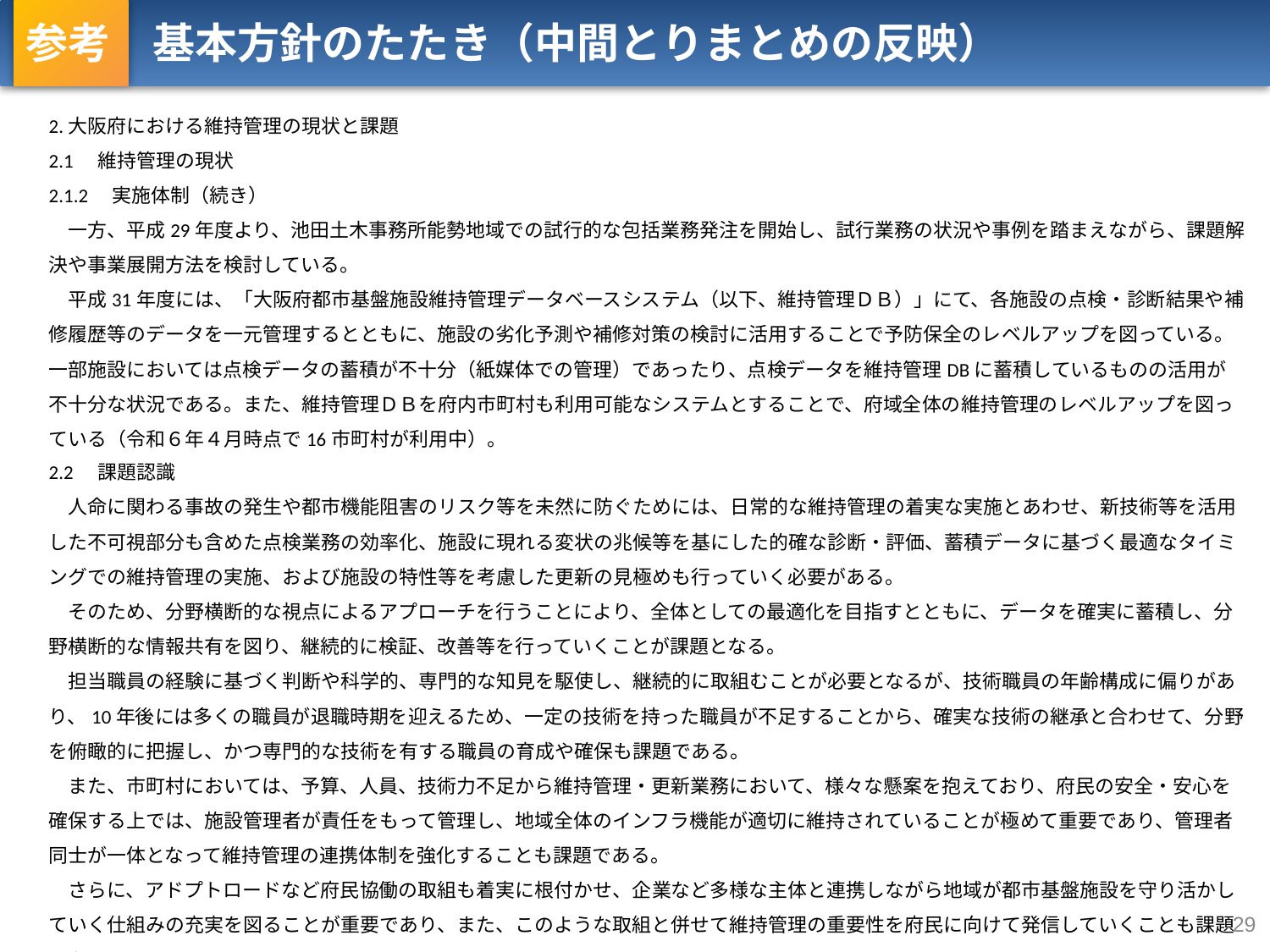

参考　基本方針のたたき（中間とりまとめの反映）
2.大阪府における維持管理の現状と課題
2.1　維持管理の現状
2.1.2　実施体制（続き）
　一方、平成29年度より、池田土木事務所能勢地域での試行的な包括業務発注を開始し、試行業務の状況や事例を踏まえながら、課題解決や事業展開方法を検討している。
　平成31年度には、「大阪府都市基盤施設維持管理データベースシステム（以下、維持管理ＤＢ）」にて、各施設の点検・診断結果や補修履歴等のデータを一元管理するとともに、施設の劣化予測や補修対策の検討に活用することで予防保全のレベルアップを図っている。一部施設においては点検データの蓄積が不十分（紙媒体での管理）であったり、点検データを維持管理DBに蓄積しているものの活用が不十分な状況である。また、維持管理ＤＢを府内市町村も利用可能なシステムとすることで、府域全体の維持管理のレベルアップを図っている（令和６年４月時点で16市町村が利用中）。
2.2　課題認識
　人命に関わる事故の発生や都市機能阻害のリスク等を未然に防ぐためには、日常的な維持管理の着実な実施とあわせ、新技術等を活用した不可視部分も含めた点検業務の効率化、施設に現れる変状の兆候等を基にした的確な診断・評価、蓄積データに基づく最適なタイミングでの維持管理の実施、および施設の特性等を考慮した更新の見極めも行っていく必要がある。
　そのため、分野横断的な視点によるアプローチを行うことにより、全体としての最適化を目指すとともに、データを確実に蓄積し、分野横断的な情報共有を図り、継続的に検証、改善等を行っていくことが課題となる。
　担当職員の経験に基づく判断や科学的、専門的な知見を駆使し、継続的に取組むことが必要となるが、技術職員の年齢構成に偏りがあり、10年後には多くの職員が退職時期を迎えるため、一定の技術を持った職員が不足することから、確実な技術の継承と合わせて、分野を俯瞰的に把握し、かつ専門的な技術を有する職員の育成や確保も課題である。
　また、市町村においては、予算、人員、技術力不足から維持管理・更新業務において、様々な懸案を抱えており、府民の安全・安心を確保する上では、施設管理者が責任をもって管理し、地域全体のインフラ機能が適切に維持されていることが極めて重要であり、管理者同士が一体となって維持管理の連携体制を強化することも課題である。
　さらに、アドプトロードなど府民協働の取組も着実に根付かせ、企業など多様な主体と連携しながら地域が都市基盤施設を守り活かしていく仕組みの充実を図ることが重要であり、また、このような取組と併せて維持管理の重要性を府民に向けて発信していくことも課題である。
29